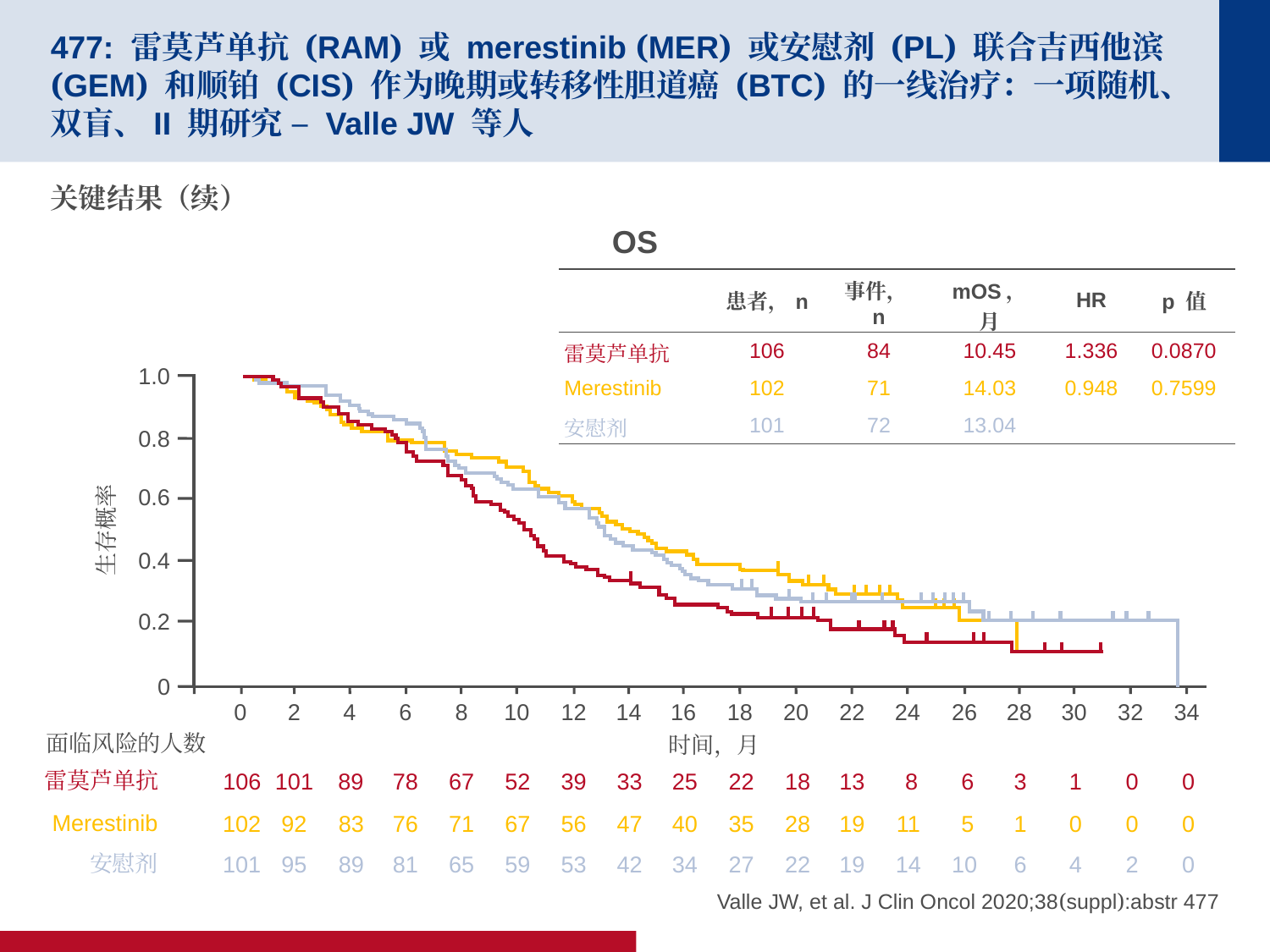

# 477: 雷莫芦单抗 (RAM) 或 merestinib (MER) 或安慰剂 (PL) 联合吉西他滨 (GEM) 和顺铂 (CIS) 作为晚期或转移性胆道癌 (BTC) 的一线治疗：一项随机、双盲、II 期研究 – Valle JW 等人
关键结果（续）
OS
|  | 患者，n | 事件，n | mOS，月 | HR | p 值 |
| --- | --- | --- | --- | --- | --- |
| 雷莫芦单抗 | 106 | 84 | 10.45 | 1.336 | 0.0870 |
| Merestinib | 102 | 71 | 14.03 | 0.948 | 0.7599 |
| 安慰剂 | 101 | 72 | 13.04 |  |  |
1.0

0.8

0.6

生存概率
0.4

0.2

0

0
2
4
6
8
10
12
14
16
18
20
22
24
26
28
30
32
34
面临风险的人数
时间，月
雷莫芦单抗
106
101
89
78
67
52
39
33
25
22
18
13
 8
 6
3
1
0
0
Merestinib
102
92
83
76
71
67
56
47
40
35
28
19
11
 5
1
0
0
0
安慰剂
101
95
89
81
65
59
53
42
34
27
22
19
14
10
6
4
2
0
Valle JW, et al. J Clin Oncol 2020;38(suppl):abstr 477